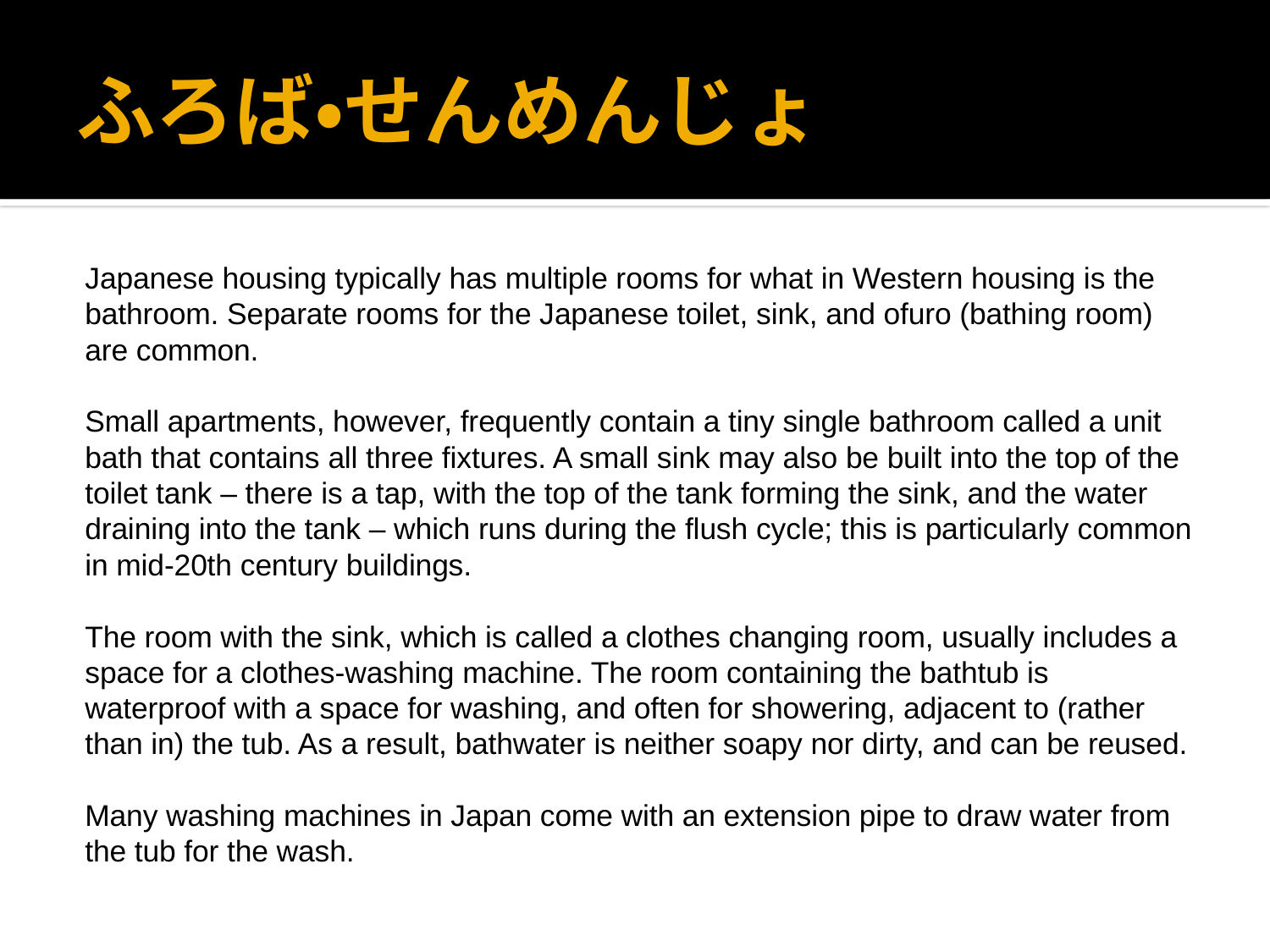

# ふろば・せんめんじょ
Japanese housing typically has multiple rooms for what in Western housing is the bathroom. Separate rooms for the Japanese toilet, sink, and ofuro (bathing room) are common.

Small apartments, however, frequently contain a tiny single bathroom called a unit bath that contains all three fixtures. A small sink may also be built into the top of the toilet tank – there is a tap, with the top of the tank forming the sink, and the water draining into the tank – which runs during the flush cycle; this is particularly common in mid-20th century buildings.

The room with the sink, which is called a clothes changing room, usually includes a space for a clothes-washing machine. The room containing the bathtub is waterproof with a space for washing, and often for showering, adjacent to (rather than in) the tub. As a result, bathwater is neither soapy nor dirty, and can be reused.

Many washing machines in Japan come with an extension pipe to draw water from the tub for the wash.